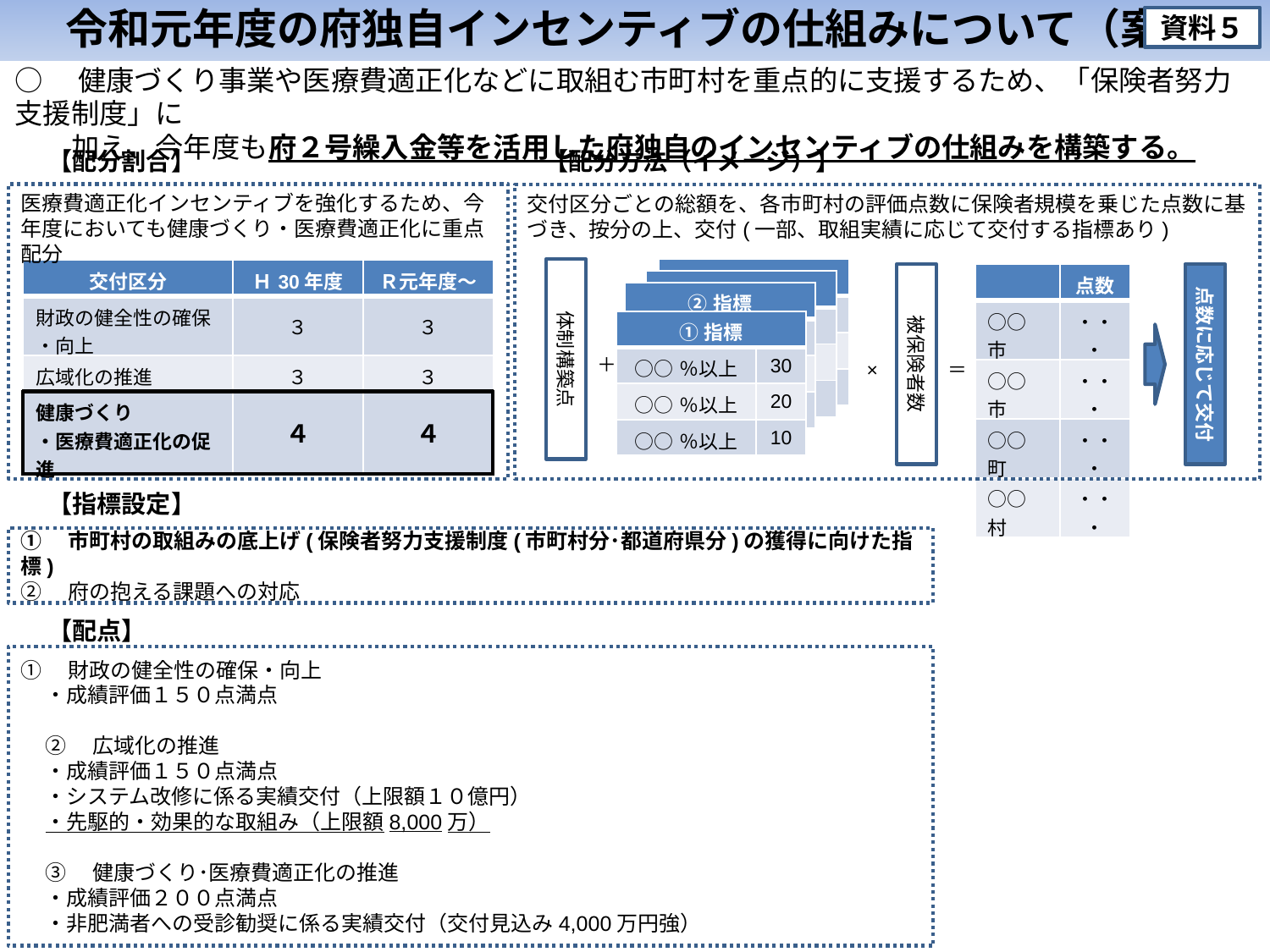

# 令和元年度の府独自インセンティブの仕組みについて（案）
資料５
○　健康づくり事業や医療費適正化などに取組む市町村を重点的に支援するため、「保険者努力支援制度」に
　　加え、今年度も府２号繰入金等を活用した府独自のインセンティブの仕組みを構築する。
【配分割合】
【配分方法（イメージ）】
医療費適正化インセンティブを強化するため、今年度においても健康づくり・医療費適正化に重点配分
交付区分ごとの総額を、各市町村の評価点数に保険者規模を乗じた点数に基づき、按分の上、交付(一部、取組実績に応じて交付する指標あり)
体制構築点
|  |  |
| --- | --- |
|  |  |
|  |  |
|  |  |
| 交付区分 | Ｈ30年度 | Ｒ元年度～ |
| --- | --- | --- |
| 財政の健全性の確保 ・向上 | ３ | ３ |
| 広域化の推進 | ３ | ３ |
| 健康づくり ・医療費適正化の促進 | ４ | ４ |
|  | 点数 |
| --- | --- |
| ○○市 | ・・・ |
| ○○市 | ・・・ |
| ○○町 | ・・・ |
| ○○村 | ・・・ |
被保険者数
点数に応じて交付
|  |  |
| --- | --- |
|  |  |
|  |  |
|  |  |
| ②指標 |  |
| --- | --- |
|  |  |
|  |  |
|  |  |
| ①指標 |  |
| --- | --- |
| ○○％以上 | 30 |
| ○○％以上 | 20 |
| ○○％以上 | 10 |

＋
×
＝
【指標設定】
①　市町村の取組みの底上げ(保険者努力支援制度(市町村分･都道府県分)の獲得に向けた指標)
②　府の抱える課題への対応
【配点】
①　財政の健全性の確保・向上
・成績評価１５０点満点

②　広域化の推進
・成績評価１５０点満点
・システム改修に係る実績交付（上限額１０億円）
・先駆的・効果的な取組み（上限額8,000万）

③　健康づくり･医療費適正化の推進
・成績評価２００点満点
・非肥満者への受診勧奨に係る実績交付（交付見込み4,000万円強）